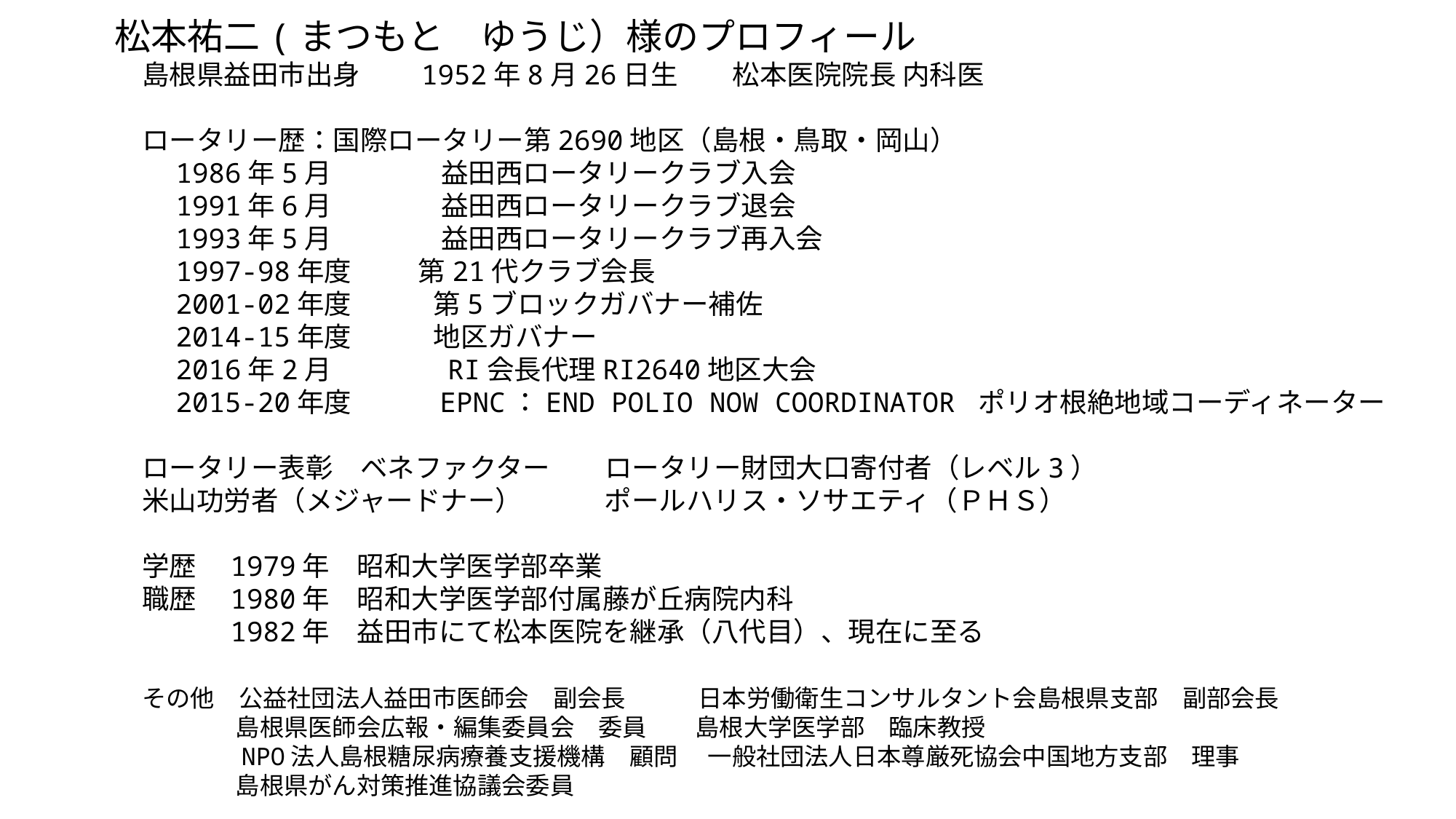

松本祐二(まつもと　ゆうじ）様のプロフィール
　島根県益田市出身　　1952年8月26日生　　松本医院院長 内科医

　ロータリー歴：国際ロータリー第2690地区（島根・鳥取・岡山）
　　1986年5月　　　　益田西ロータリークラブ入会
　　1991年6月　　　　益田西ロータリークラブ退会
　　1993年5月　　　　益田西ロータリークラブ再入会
　　1997-98年度　　  第21代クラブ会長
　　2001-02年度　　　第5ブロックガバナー補佐
　　2014-15年度　　　地区ガバナー
　　2016年2月　　　　RI会長代理RI2640地区大会
　　2015-20年度　　　EPNC：END POLIO NOW COORDINATOR ポリオ根絶地域コーディネーター

　ロータリー表彰　ベネファクター　　ロータリー財団大口寄付者（レベル3）
　米山功労者（メジャードナー）　　　ポールハリス・ソサエティ（ＰＨＳ）

　学歴　1979年　昭和大学医学部卒業
　職歴　1980年　昭和大学医学部付属藤が丘病院内科
　　　　1982年　益田市にて松本医院を継承（八代目）、現在に至る

　その他　公益社団法人益田市医師会　副会長　　　日本労働衛生コンサルタント会島根県支部　副部会長
　　　　　島根県医師会広報・編集委員会　委員　　島根大学医学部　臨床教授
　　　　　NPO法人島根糖尿病療養支援機構　顧問　 一般社団法人日本尊厳死協会中国地方支部　理事
　　　　　島根県がん対策推進協議会委員